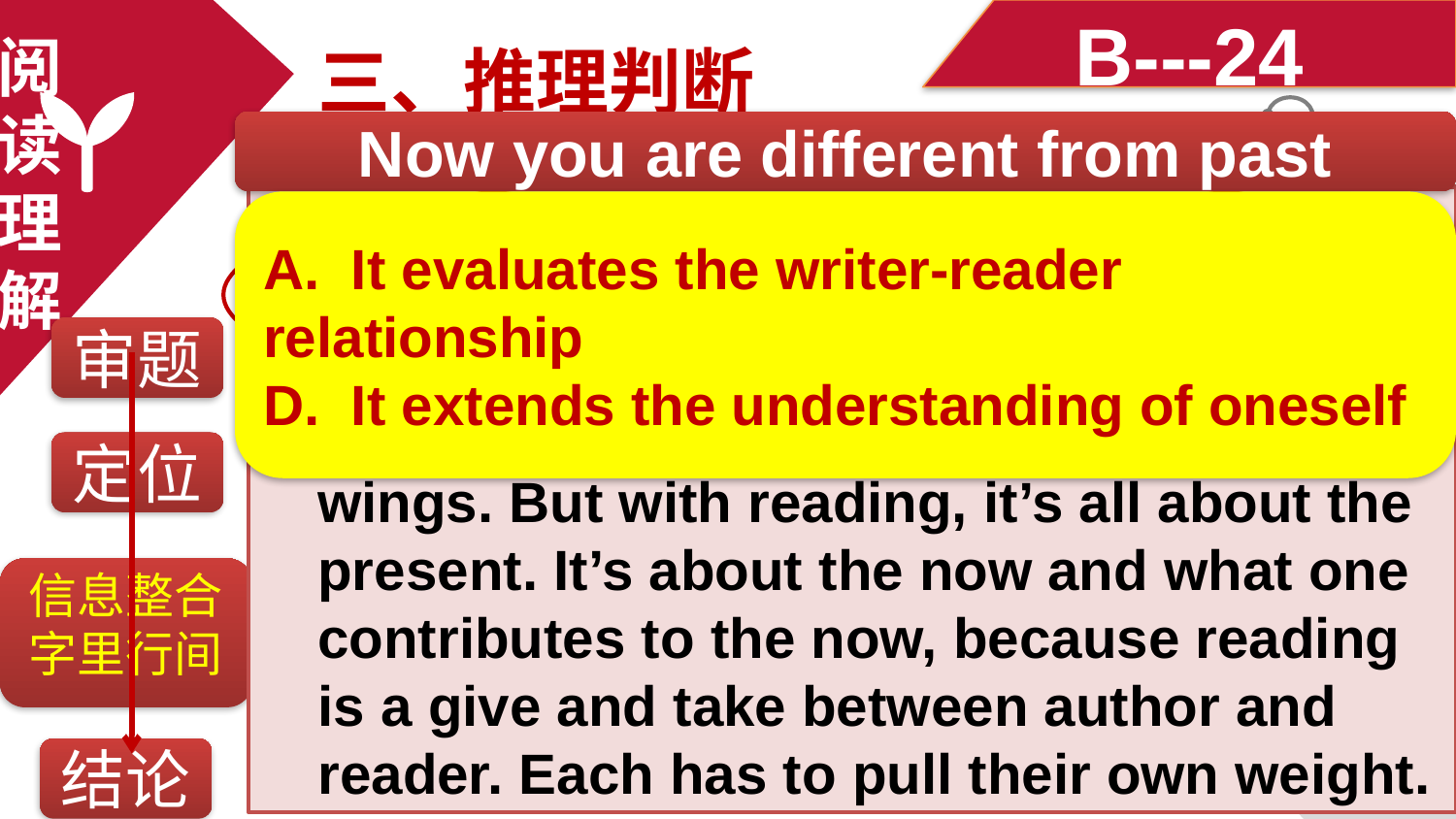

B---24
三、推理判断
阅
读
理
解

Now you are different from past

The beauty of rereading lies in the idea that our bond with the work is based on our present mental register. It’s true, the older I get, the more I feel time has wings. But with reading, it’s all about the present. It’s about the now and what one contributes to the now, because reading is a give and take between author and reader. Each has to pull their own weight.

A.  It evaluates the writer-reader relationship
D.  It extends the understanding of oneself

审题
定位

信息整合
字里行间

结论